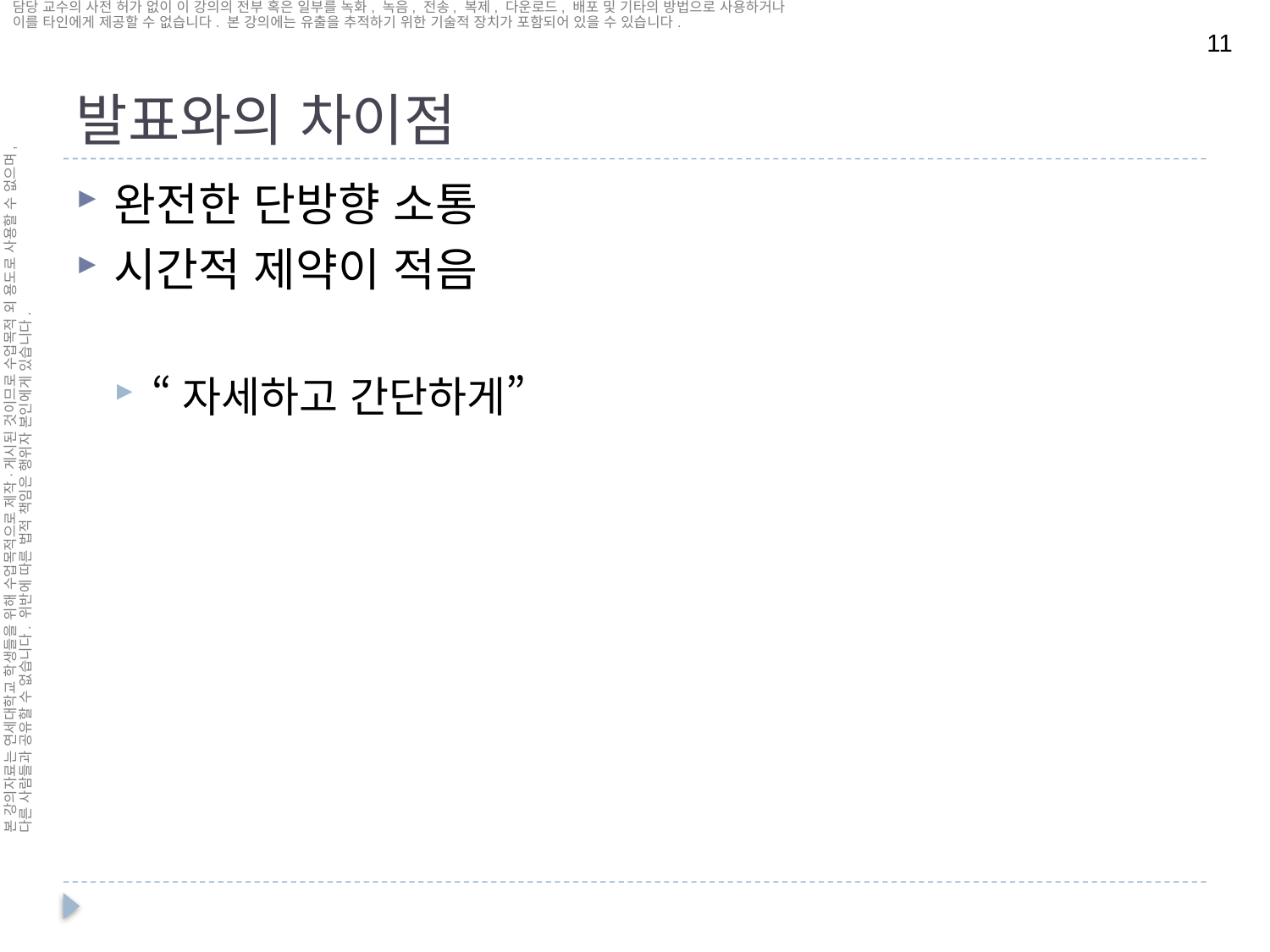

# 발표와의 차이점
11
완전한 단방향 소통
시간적 제약이 적음

“자세하고 간단하게”